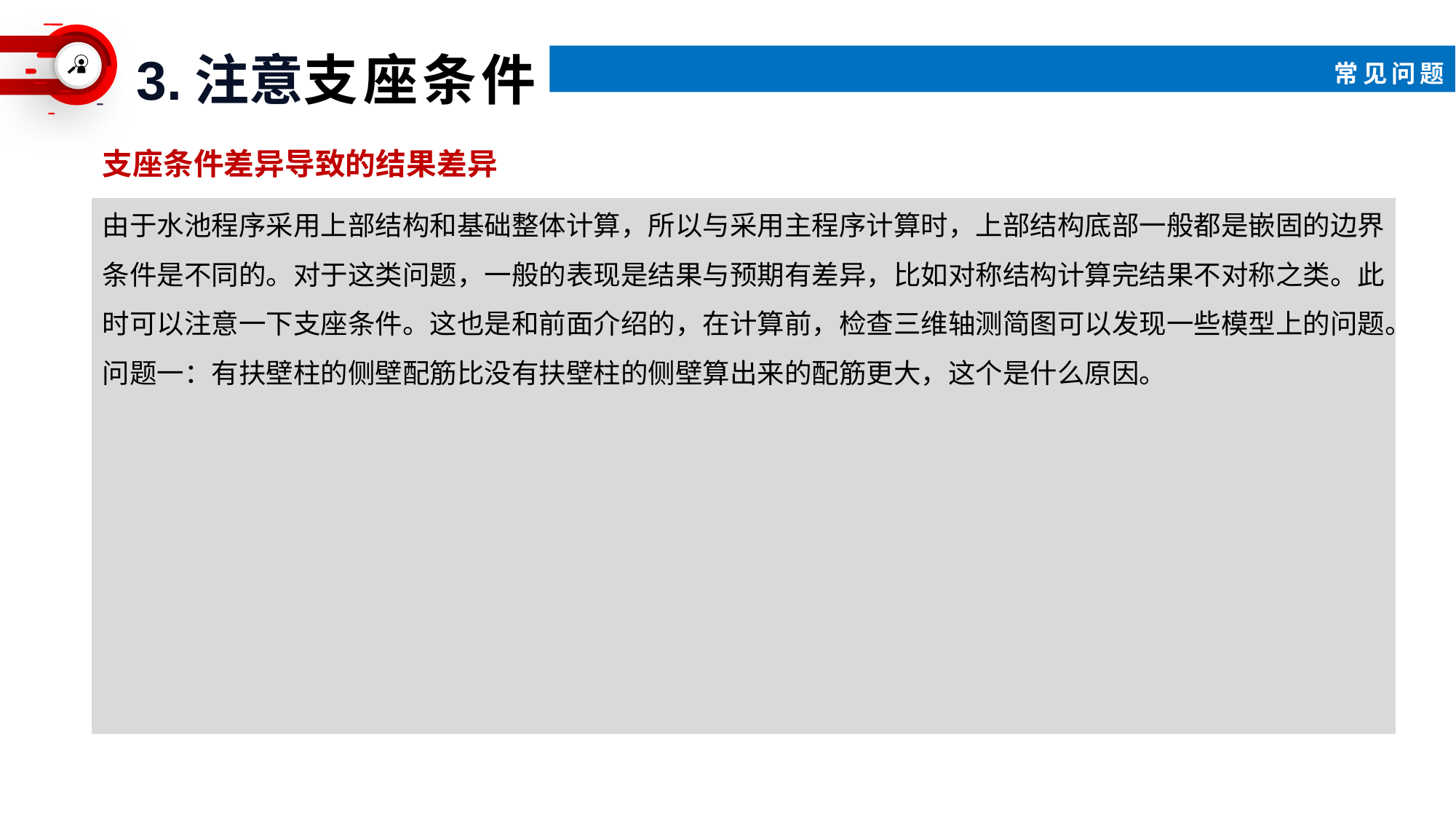

3.注意支座条件

常见问题

支座条件差异导致的结果差异
由于水池程序采用上部结构和基础整体计算，所以与采用主程序计算时，上部结构底部一般都是嵌固的边界条件是不同的。对于这类问题，一般的表现是结果与预期有差异，比如对称结构计算完结果不对称之类。此时可以注意一下支座条件。这也是和前面介绍的，在计算前，检查三维轴测简图可以发现一些模型上的问题。
问题一：有扶壁柱的侧壁配筋比没有扶壁柱的侧壁算出来的配筋更大，这个是什么原因。